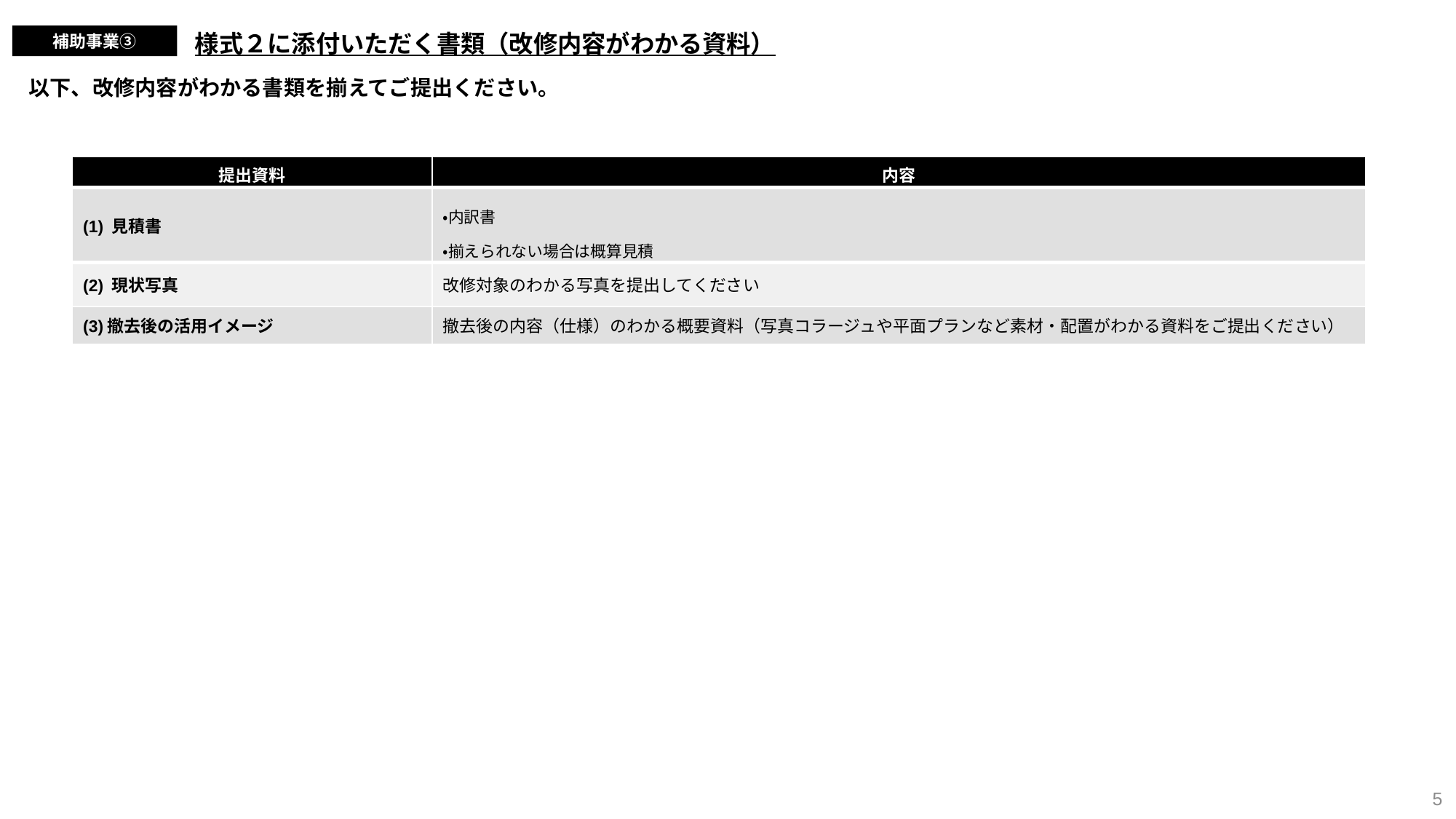

様式２に添付いただく書類（改修内容がわかる資料）
補助事業③
以下、改修内容がわかる書類を揃えてご提出ください。
| 提出資料 | 内容 |
| --- | --- |
| (1) 見積書 | ・内訳書 ・揃えられない場合は概算見積 |
| (2) 現状写真 | 改修対象のわかる写真を提出してください |
| (3)撤去後の活用イメージ | 撤去後の内容（仕様）のわかる概要資料（写真コラージュや平面プランなど素材・配置がわかる資料をご提出ください） |

5